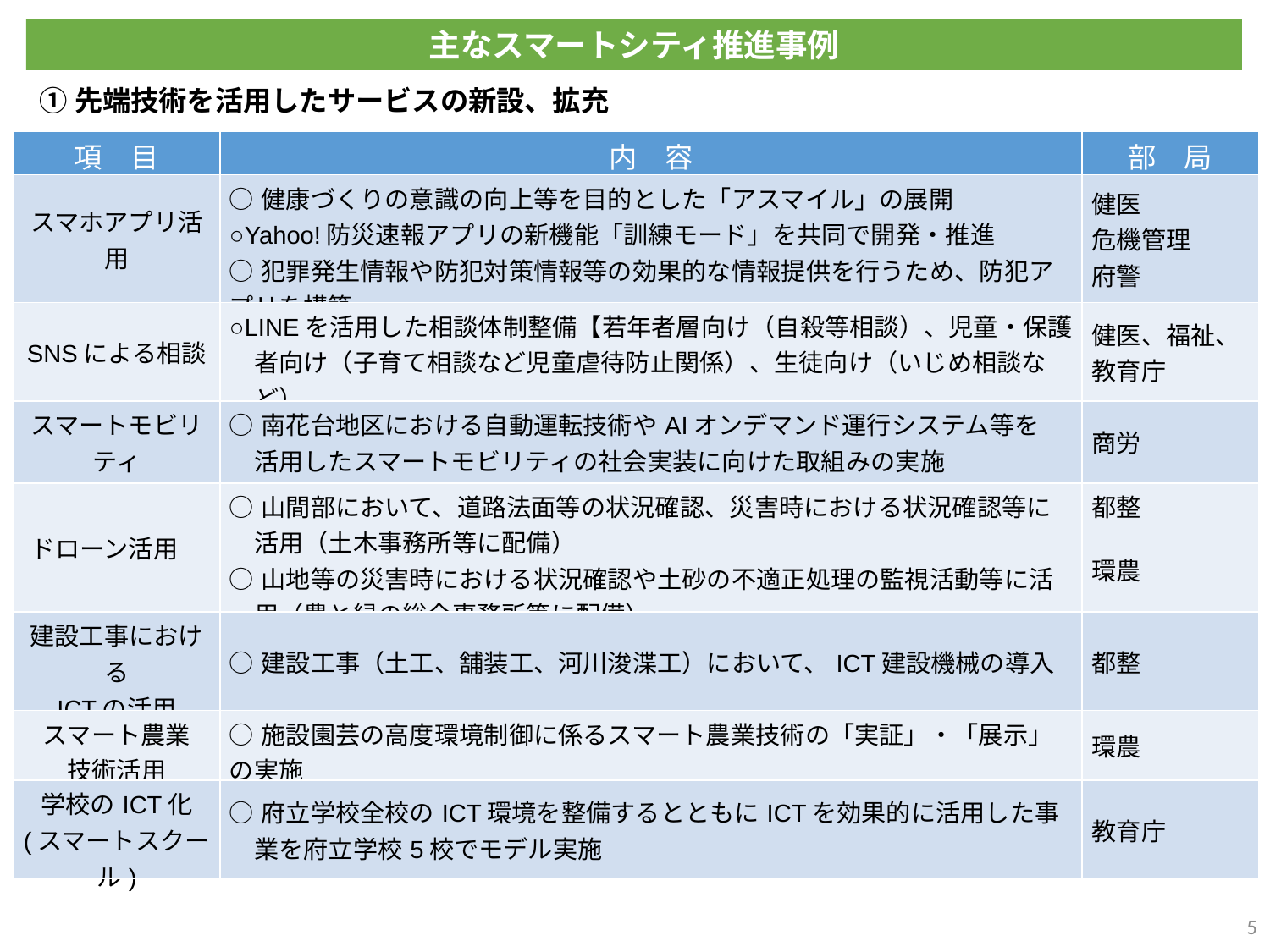

主なスマートシティ推進事例
①先端技術を活用したサービスの新設、拡充
| 項　目 | 内　容 | 部　局 |
| --- | --- | --- |
| スマホアプリ活用 | ○健康づくりの意識の向上等を目的とした「アスマイル」の展開 ○Yahoo!防災速報アプリの新機能「訓練モード」を共同で開発・推進 ○犯罪発生情報や防犯対策情報等の効果的な情報提供を行うため、防犯アプリを構築 | 健医 危機管理 府警 |
| SNSによる相談 | ○LINEを活用した相談体制整備【若年者層向け（自殺等相談）、児童・保護者向け（子育て相談など児童虐待防止関係）、生徒向け（いじめ相談など） | 健医、福祉、 教育庁 |
| スマートモビリティ | ○南花台地区における自動運転技術やAIオンデマンド運行システム等を 　活用したスマートモビリティの社会実装に向けた取組みの実施 | 商労 |
| ドローン活用 | ○山間部において、道路法面等の状況確認、災害時における状況確認等に活用（土木事務所等に配備） ○山地等の災害時における状況確認や土砂の不適正処理の監視活動等に活用（農と緑の総合事務所等に配備） | 都整 環農 |
| 建設工事における ICTの活用 | ○建設工事（土工、舗装工、河川浚渫工）において、ICT建設機械の導入 | 都整 |
| スマート農業 技術活用 | ○施設園芸の高度環境制御に係るスマート農業技術の「実証」・「展示」の実施 | 環農 |
| 学校のICT化 (スマートスクール) | ○府立学校全校のICT環境を整備するとともにICTを効果的に活用した事業を府立学校5校でモデル実施 | 教育庁 |
5